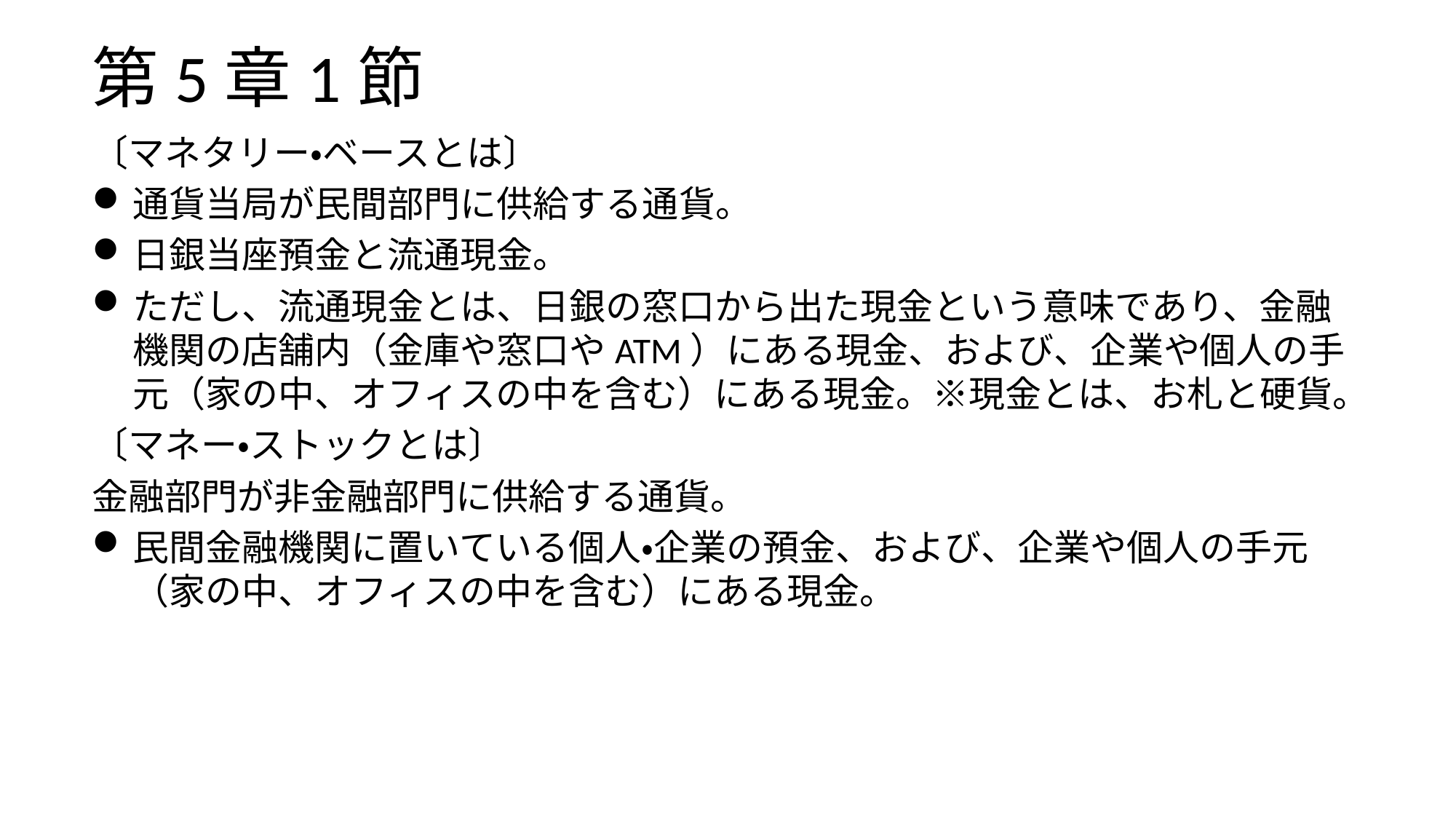

# 第5章1節
〔マネタリー・ベースとは〕
通貨当局が民間部門に供給する通貨。
日銀当座預金と流通現金。
ただし、流通現金とは、日銀の窓口から出た現金という意味であり、金融機関の店舗内（金庫や窓口やATM）にある現金、および、企業や個人の手元（家の中、オフィスの中を含む）にある現金。※現金とは、お札と硬貨。
〔マネー・ストックとは〕
金融部門が非金融部門に供給する通貨。
民間金融機関に置いている個人・企業の預金、および、企業や個人の手元（家の中、オフィスの中を含む）にある現金。